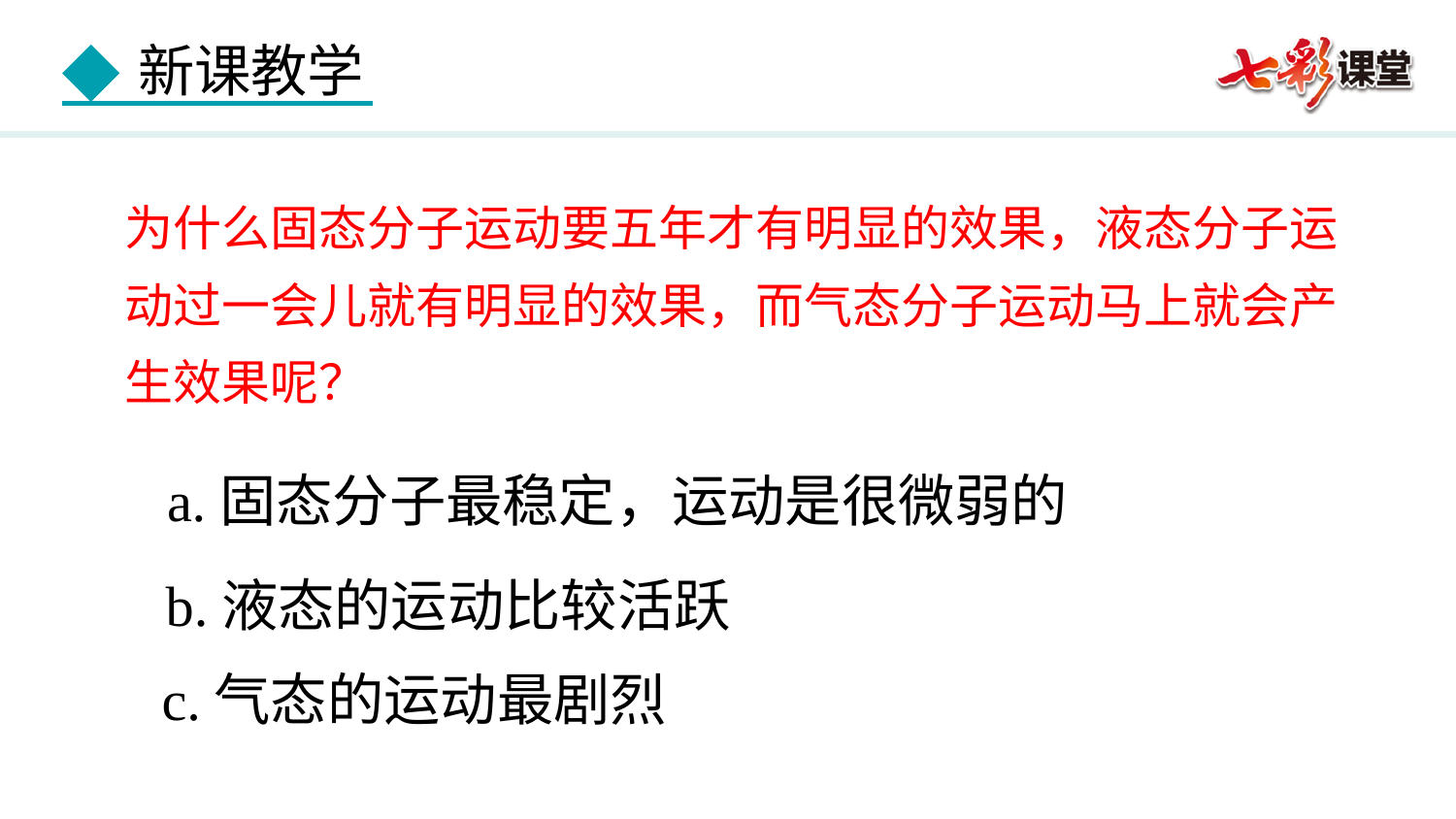

为什么固态分子运动要五年才有明显的效果，液态分子运动过一会儿就有明显的效果，而气态分子运动马上就会产生效果呢？
a.固态分子最稳定，运动是很微弱的
 b.液态的运动比较活跃
c.气态的运动最剧烈